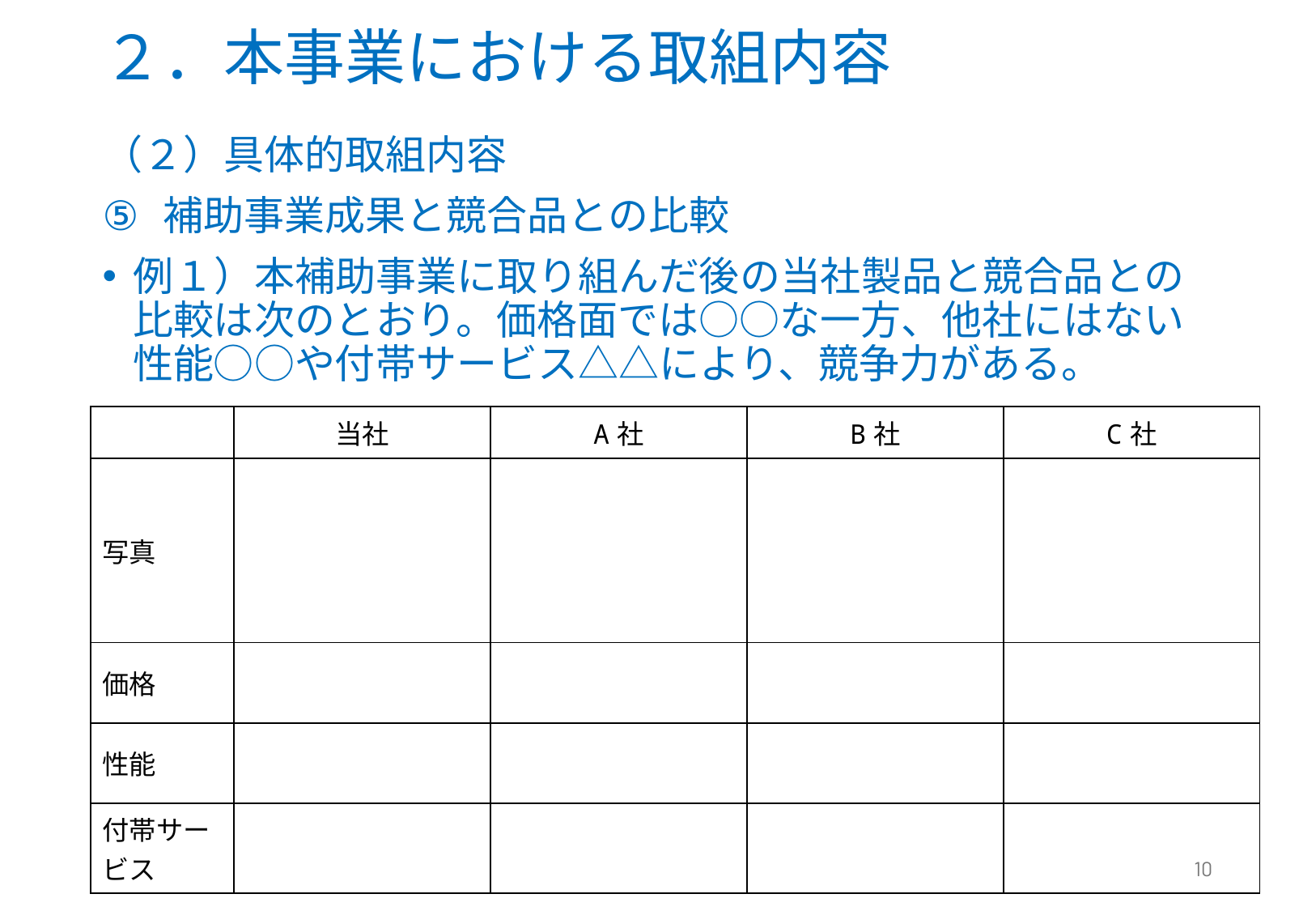

# ２．本事業における取組内容
（２）具体的取組内容
補助事業成果と競合品との比較
例１）本補助事業に取り組んだ後の当社製品と競合品との比較は次のとおり。価格面では○○な一方、他社にはない性能○○や付帯サービス△△により、競争力がある。
|  | 当社 | A社 | B社 | C社 |
| --- | --- | --- | --- | --- |
| 写真 |  |  |  |  |
| 価格 |  |  |  |  |
| 性能 |  |  |  |  |
| 付帯サービス |  |  |  |  |
10